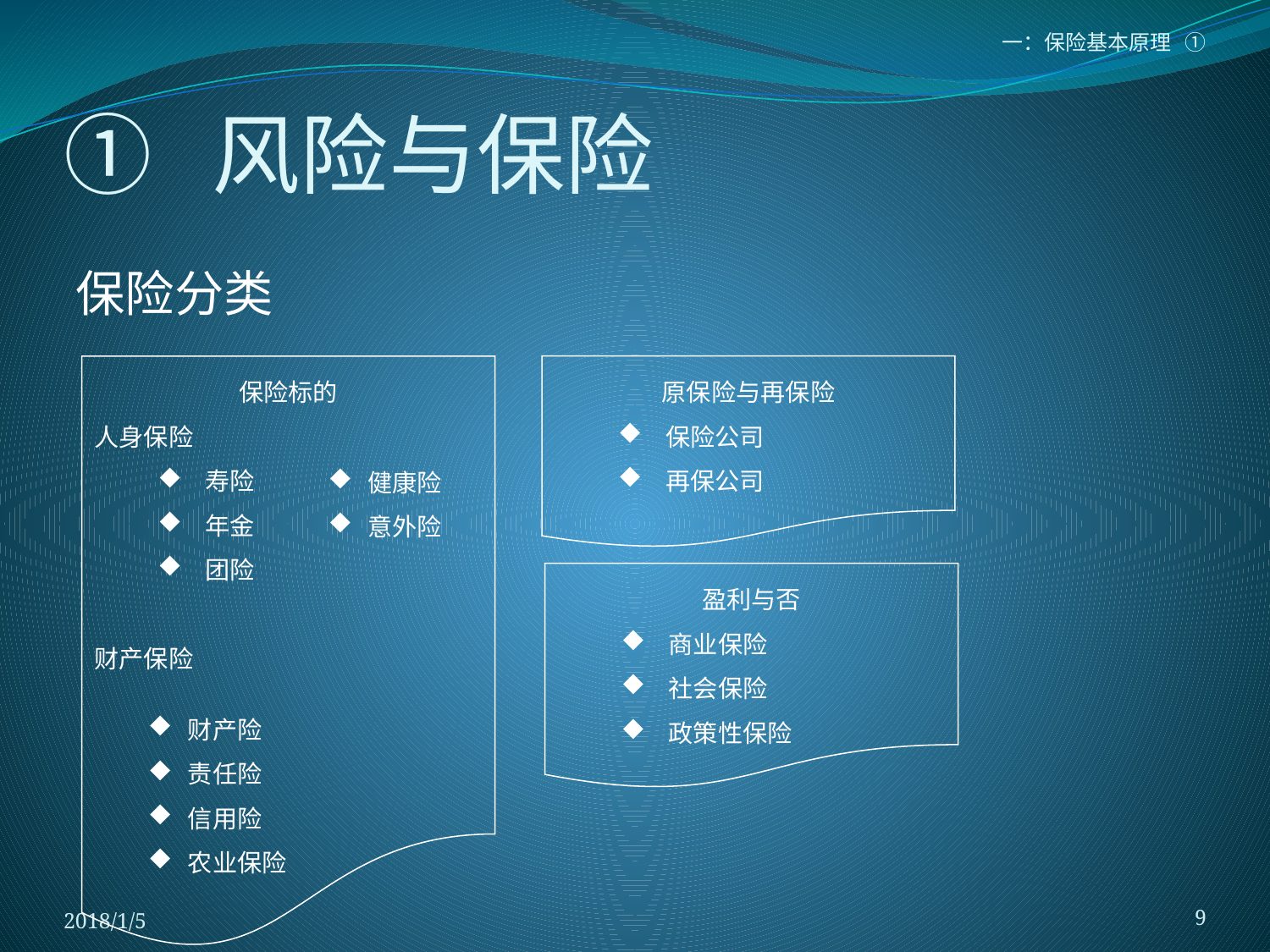

一：保险基本原理   ①
# ①  风险与保险
保险分类
保险标的
人身保险
寿险
年金
团险

财产保险

原保险与再保险
保险公司
再保公司

健康险
意外险
盈利与否
商业保险
社会保险
政策性保险

财产险
责任险
信用险
农业保险
2018/1/5
9